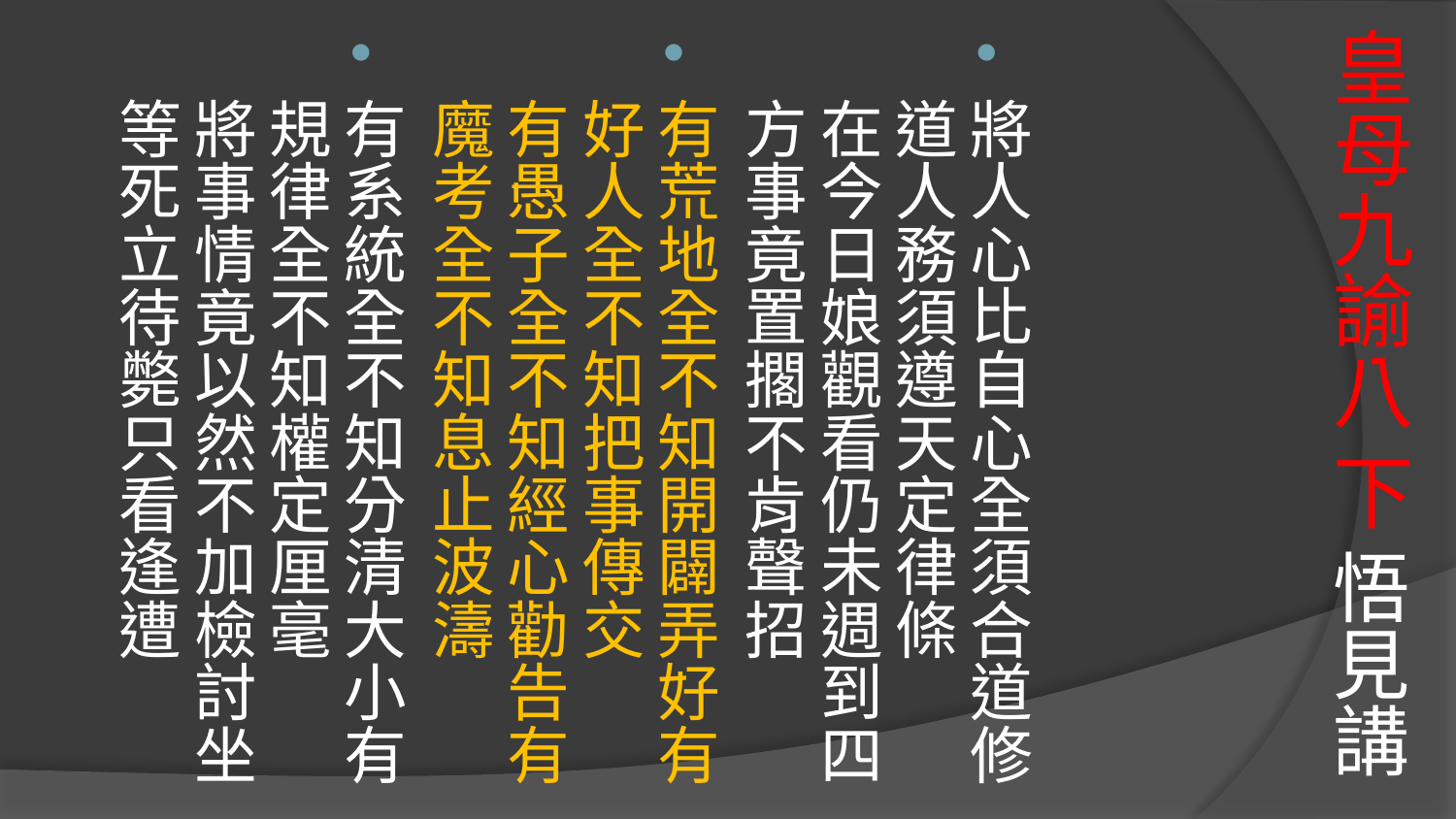

# 皇母九諭八 下 悟見講
將人心比自心全須合道修道人務須遵天定律條
在今日娘觀看仍未週到四方事竟置擱不肯聲招
有荒地全不知開闢弄好有好人全不知把事傳交
有愚子全不知經心勸告有魔考全不知息止波濤
有系統全不知分清大小有規律全不知權定厘毫
將事情竟以然不加檢討坐等死立待斃只看逢遭